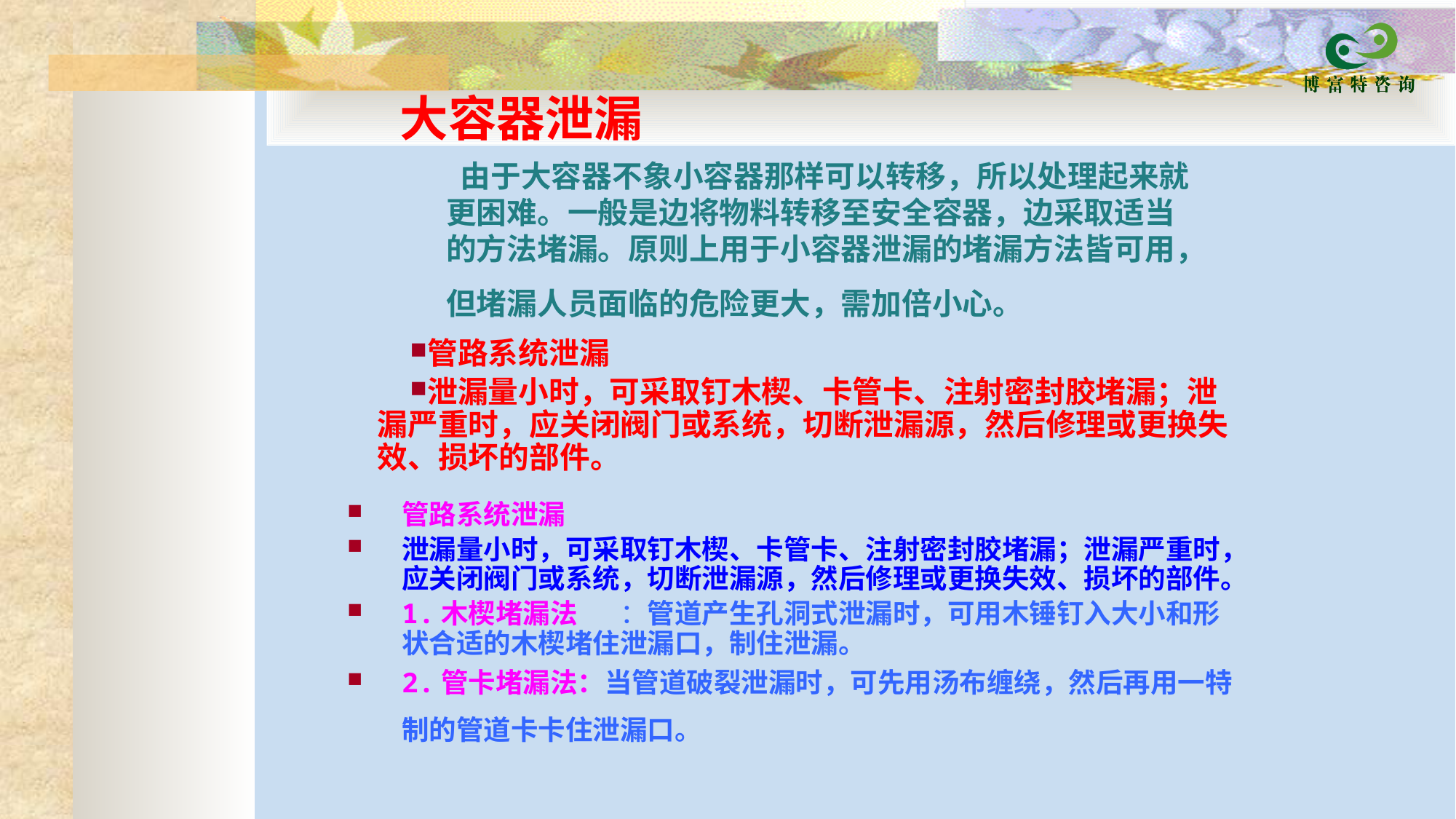

大容器泄漏
 由于大容器不象小容器那样可以转移，所以处理起来就更困难。一般是边将物料转移至安全容器，边采取适当的方法堵漏。原则上用于小容器泄漏的堵漏方法皆可用，但堵漏人员面临的危险更大，需加倍小心。

管路系统泄漏
泄漏量小时，可采取钉木楔、卡管卡、注射密封胶堵漏；泄漏严重时，应关闭阀门或系统，切断泄漏源，然后修理或更换失效、损坏的部件。
管路系统泄漏
泄漏量小时，可采取钉木楔、卡管卡、注射密封胶堵漏；泄漏严重时，应关闭阀门或系统，切断泄漏源，然后修理或更换失效、损坏的部件。
1.木楔堵漏法	：管道产生孔洞式泄漏时，可用木锤钉入大小和形状合适的木楔堵住泄漏口，制住泄漏。
2.管卡堵漏法：当管道破裂泄漏时，可先用汤布缠绕，然后再用一特制的管道卡卡住泄漏口。